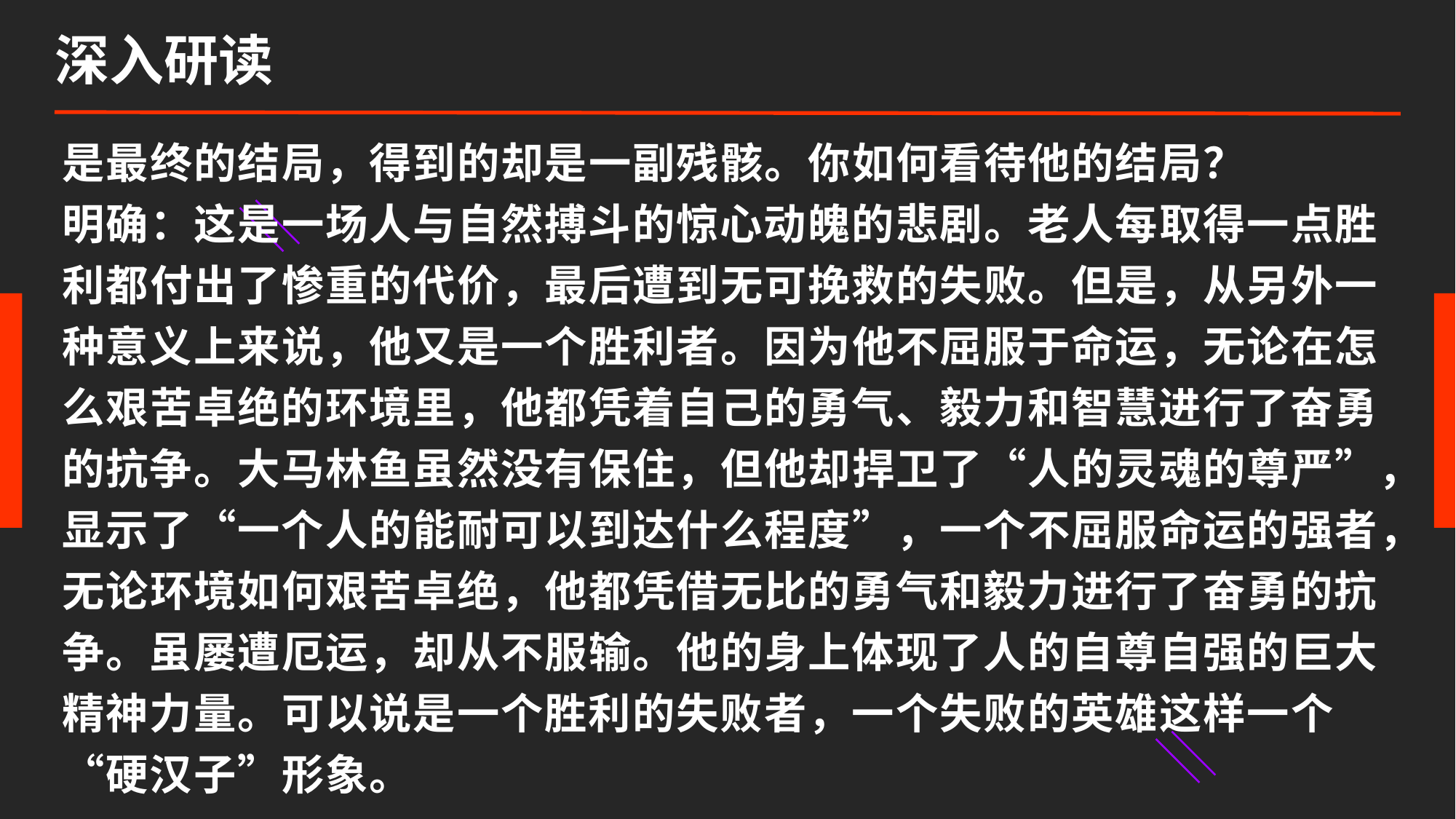

深入研读
是最终的结局，得到的却是一副残骸。你如何看待他的结局？
明确：这是一场人与自然搏斗的惊心动魄的悲剧。老人每取得一点胜利都付出了惨重的代价，最后遭到无可挽救的失败。但是，从另外一种意义上来说，他又是一个胜利者。因为他不屈服于命运，无论在怎么艰苦卓绝的环境里，他都凭着自己的勇气、毅力和智慧进行了奋勇的抗争。大马林鱼虽然没有保住，但他却捍卫了“人的灵魂的尊严”，显示了“一个人的能耐可以到达什么程度”，一个不屈服命运的强者，无论环境如何艰苦卓绝，他都凭借无比的勇气和毅力进行了奋勇的抗争。虽屡遭厄运，却从不服输。他的身上体现了人的自尊自强的巨大精神力量。可以说是一个胜利的失败者，一个失败的英雄这样一个“硬汉子”形象。